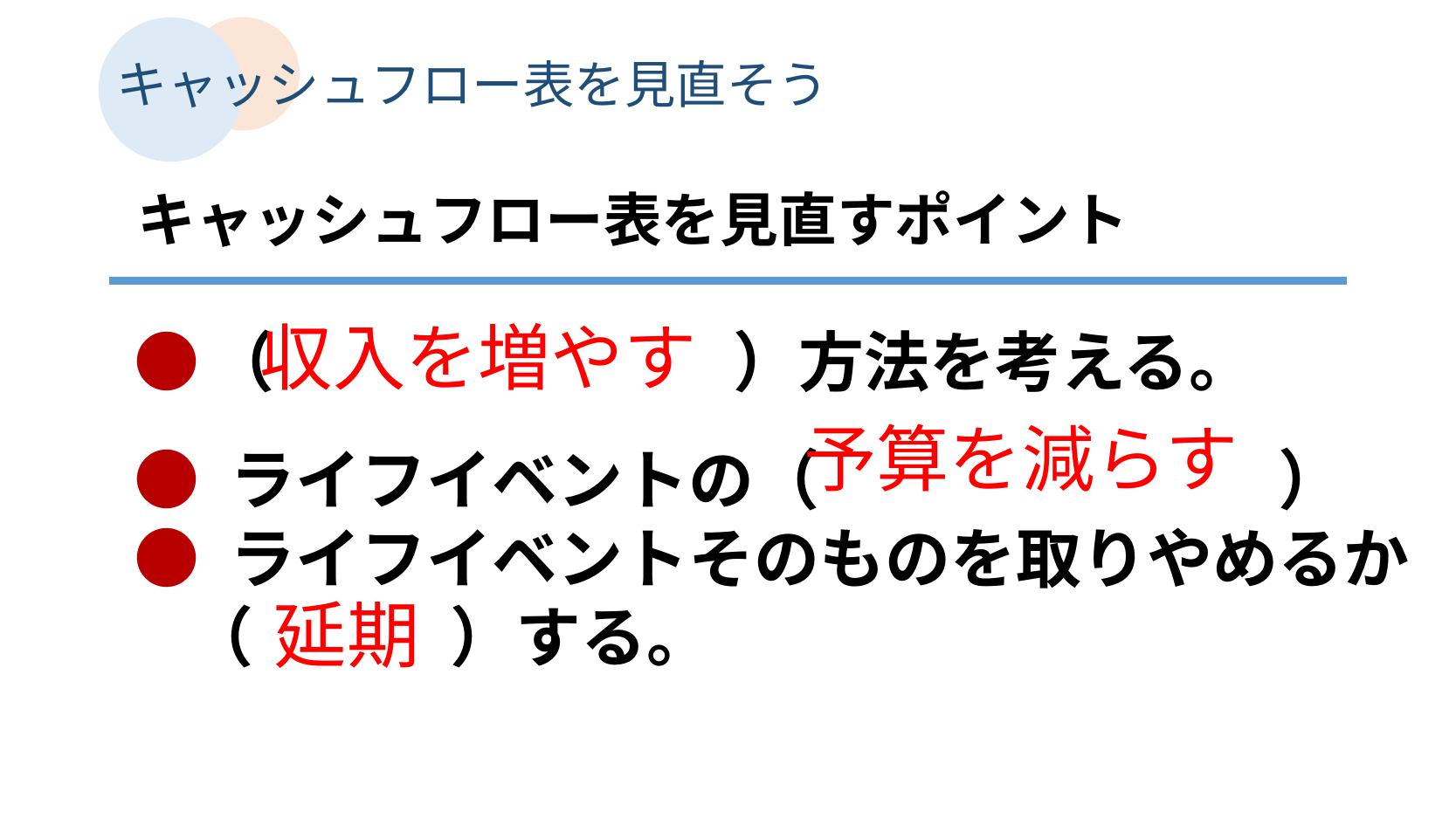

キャッシュフロー表を見直そう
キャッシュフロー表を見直すポイント
●  （　　　　　　　）方法を考える。
● ライフイベントの（　　　　　　　）
● ライフイベントそのものを取りやめるか
      （　　　）する。
収入を増やす

予算を減らす
延期